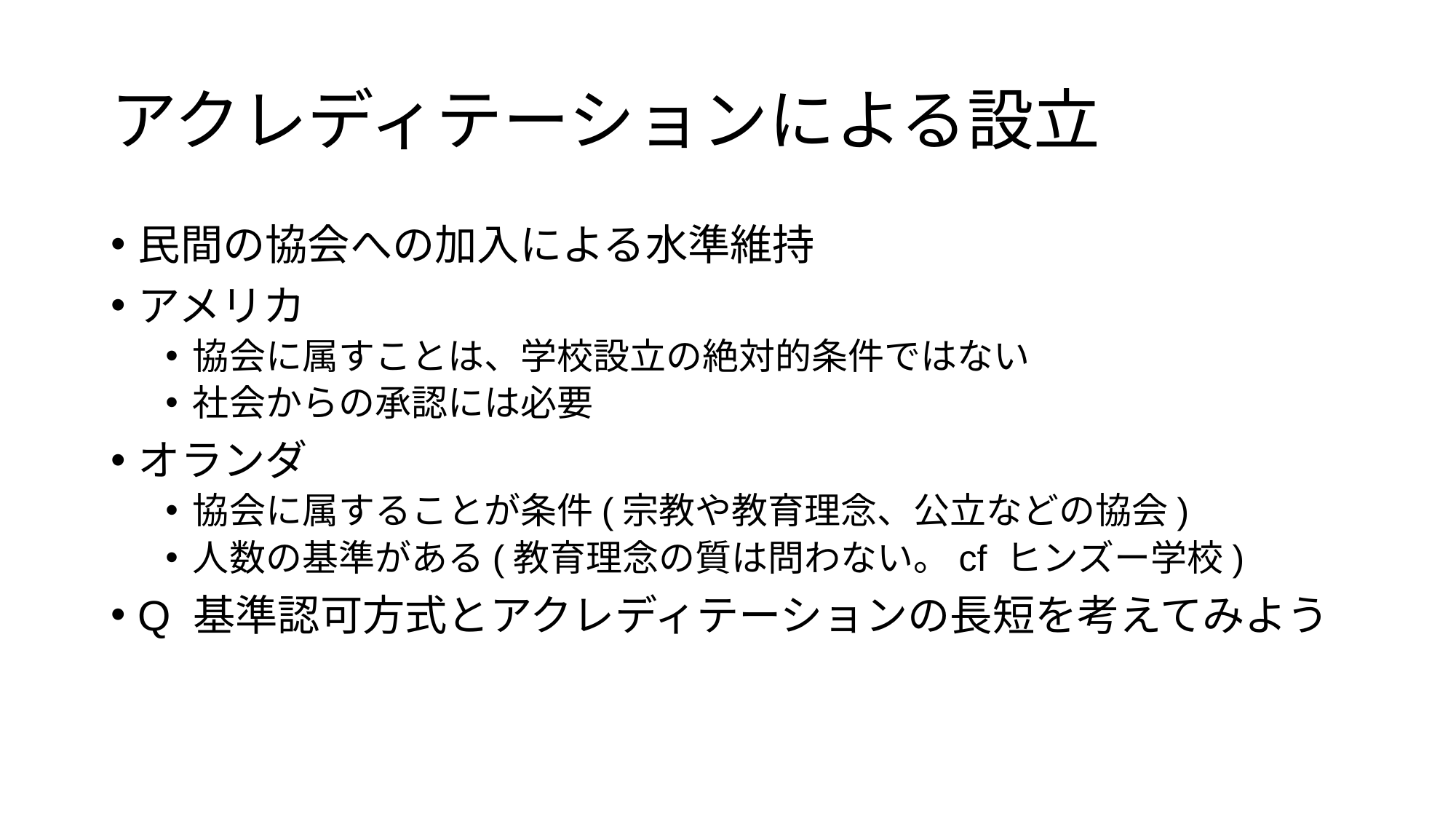

# アクレディテーションによる設立
民間の協会への加入による水準維持
アメリカ
協会に属すことは、学校設立の絶対的条件ではない
社会からの承認には必要
オランダ
協会に属することが条件(宗教や教育理念、公立などの協会)
人数の基準がある(教育理念の質は問わない。cf ヒンズー学校)
Q 基準認可方式とアクレディテーションの長短を考えてみよう